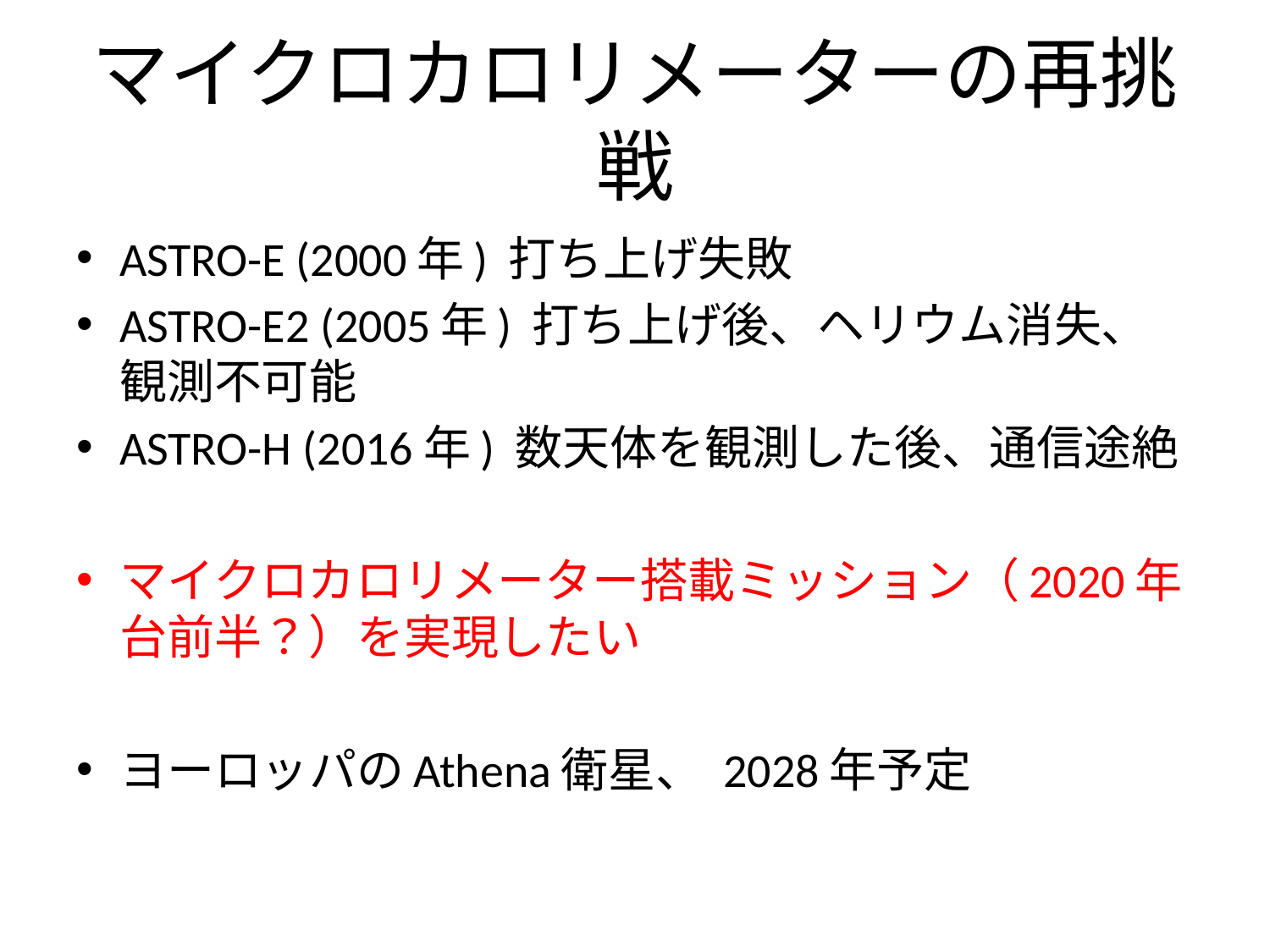

# マイクロカロリメーターの再挑戦
ASTRO-E (2000年) 打ち上げ失敗
ASTRO-E2 (2005年) 打ち上げ後、ヘリウム消失、観測不可能
ASTRO-H (2016年) 数天体を観測した後、通信途絶

マイクロカロリメーター搭載ミッション（2020年台前半？）を実現したい

ヨーロッパのAthena衛星、 2028年予定